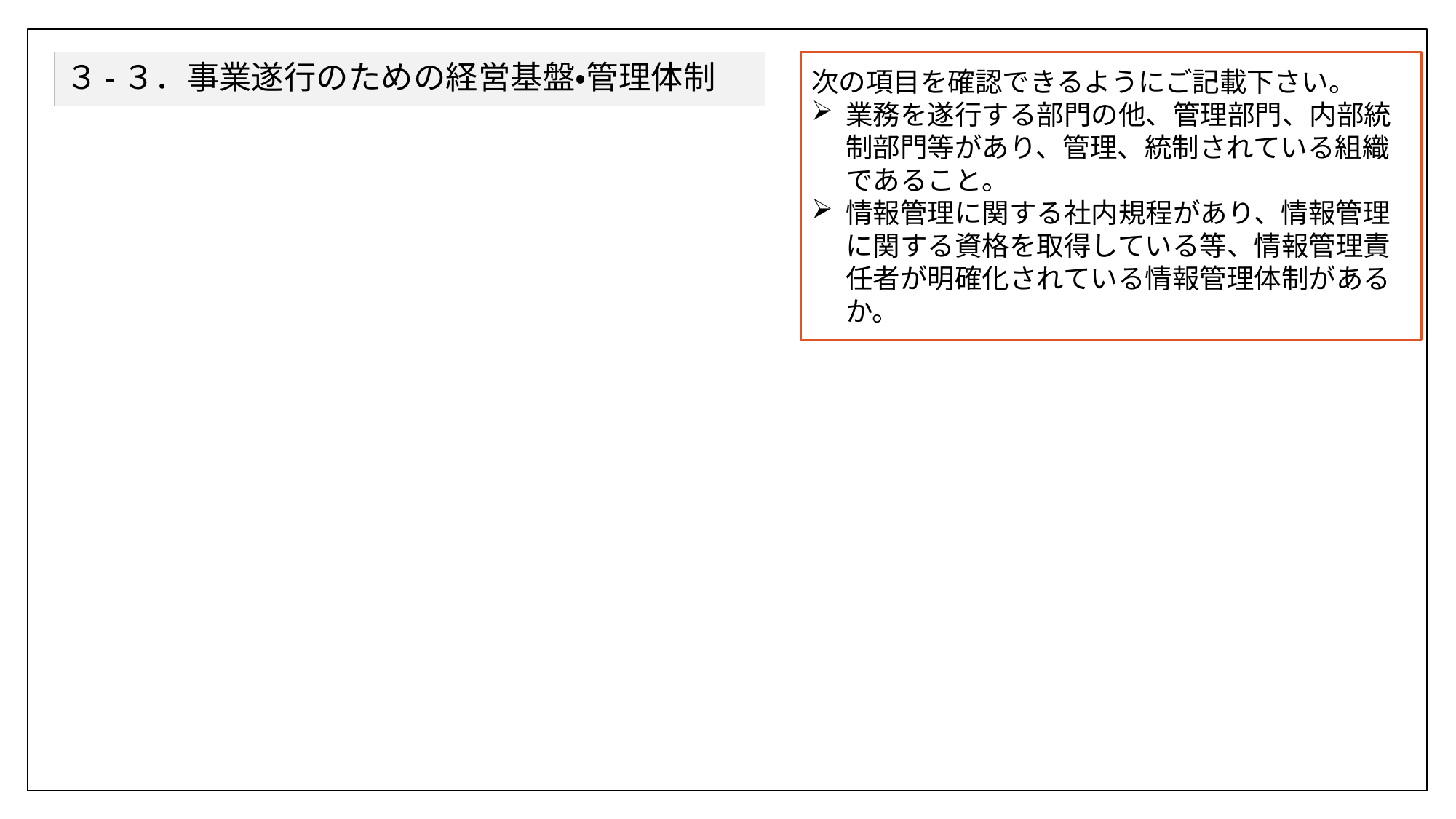

次の項目を確認できるようにご記載下さい。
業務を遂行する部門の他、管理部門、内部統制部門等があり、管理、統制されている組織であること。
情報管理に関する社内規程があり、情報管理に関する資格を取得している等、情報管理責任者が明確化されている情報管理体制があるか。
３-３．事業遂行のための経営基盤・管理体制